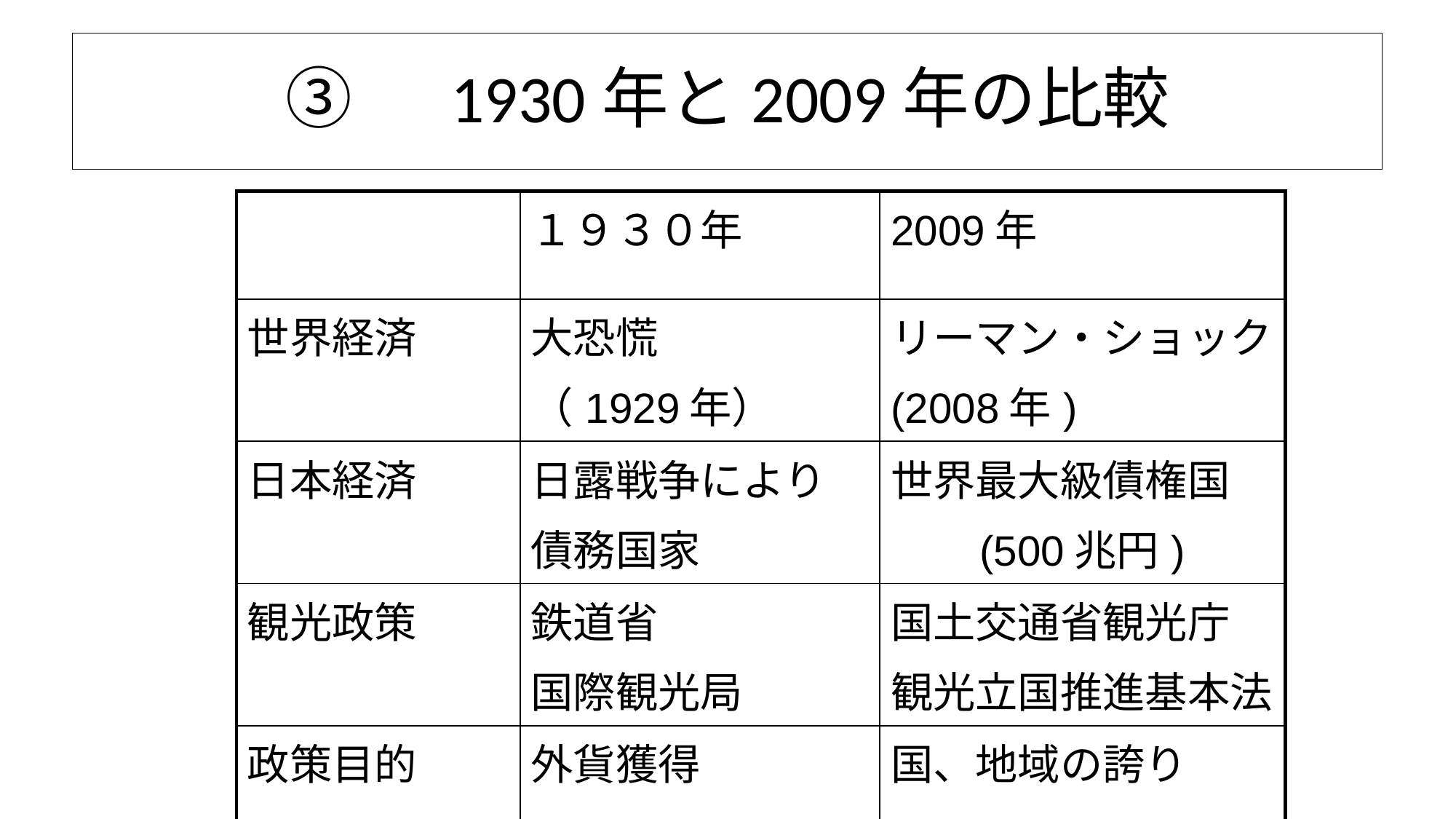

# ③　1930年と2009年の比較
|  | １９３０年 | 2009年 |
| --- | --- | --- |
| 世界経済 | 大恐慌 （1929年） | リーマン・ショック (2008年) |
| 日本経済 | 日露戦争により 債務国家 | 世界最大級債権国 (500兆円) |
| 観光政策 | 鉄道省 国際観光局 | 国土交通省観光庁 観光立国推進基本法 |
| 政策目的 | 外貨獲得 | 国、地域の誇り |